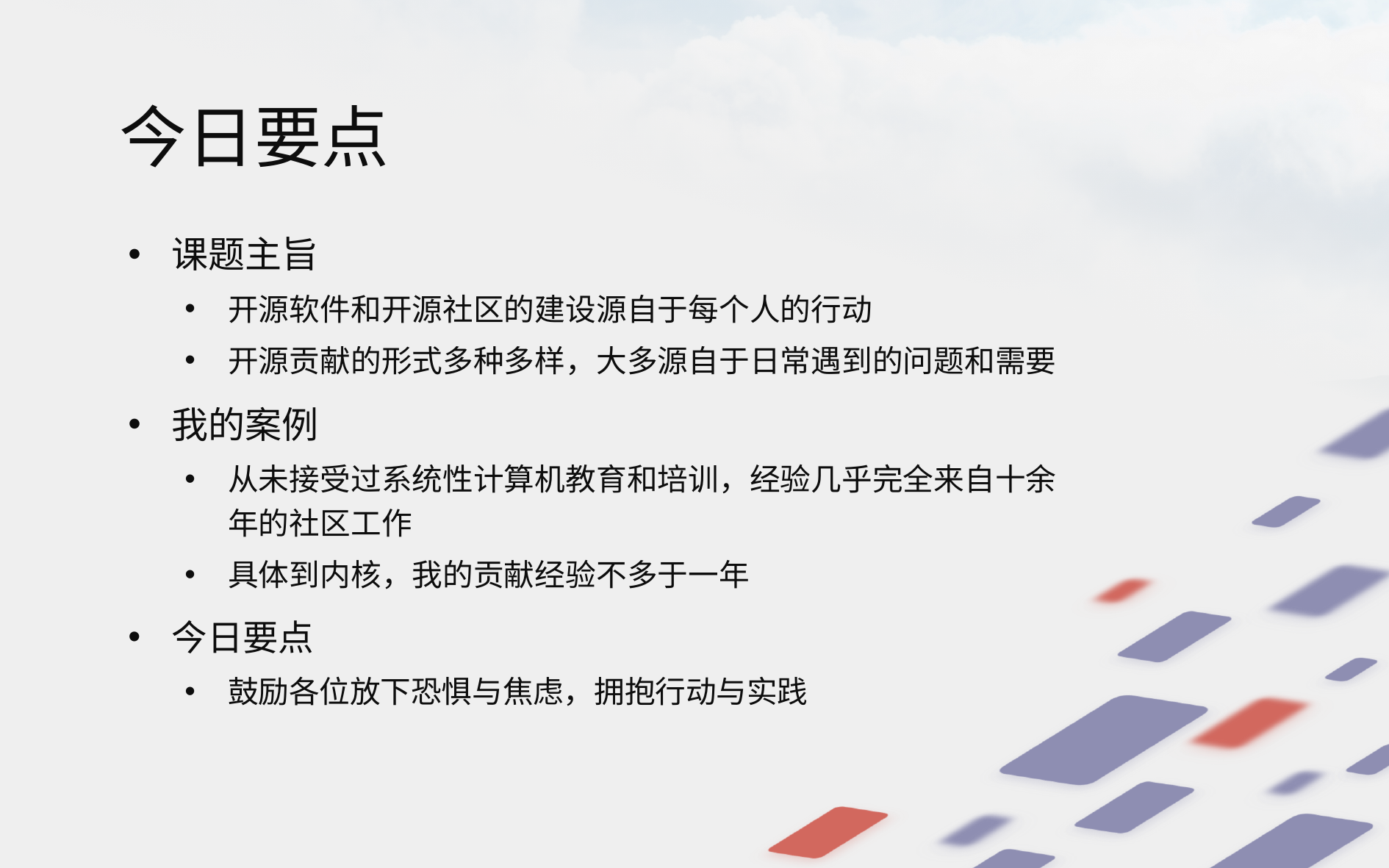

# 今日要点
课题主旨
开源软件和开源社区的建设源自于每个人的行动
开源贡献的形式多种多样，大多源自于日常遇到的问题和需要
我的案例
从未接受过系统性计算机教育和培训，经验几乎完全来自十余年的社区工作
具体到内核，我的贡献经验不多于一年
今日要点
鼓励各位放下恐惧与焦虑，拥抱行动与实践